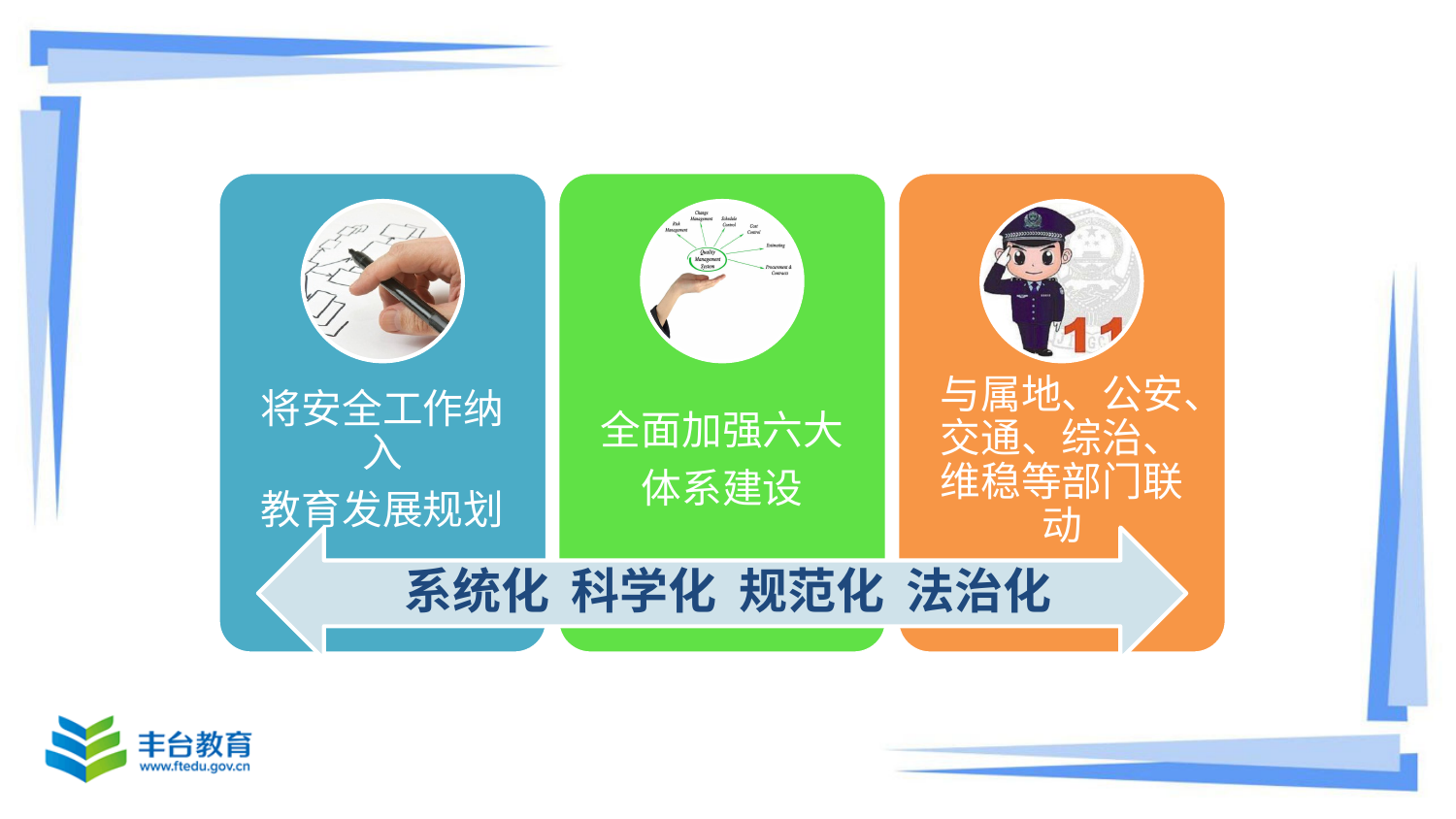

将安全工作纳入
教育发展规划
全面加强六大
体系建设
与属地、公安、交通、综治、维稳等部门联动
系统化  科学化  规范化  法治化